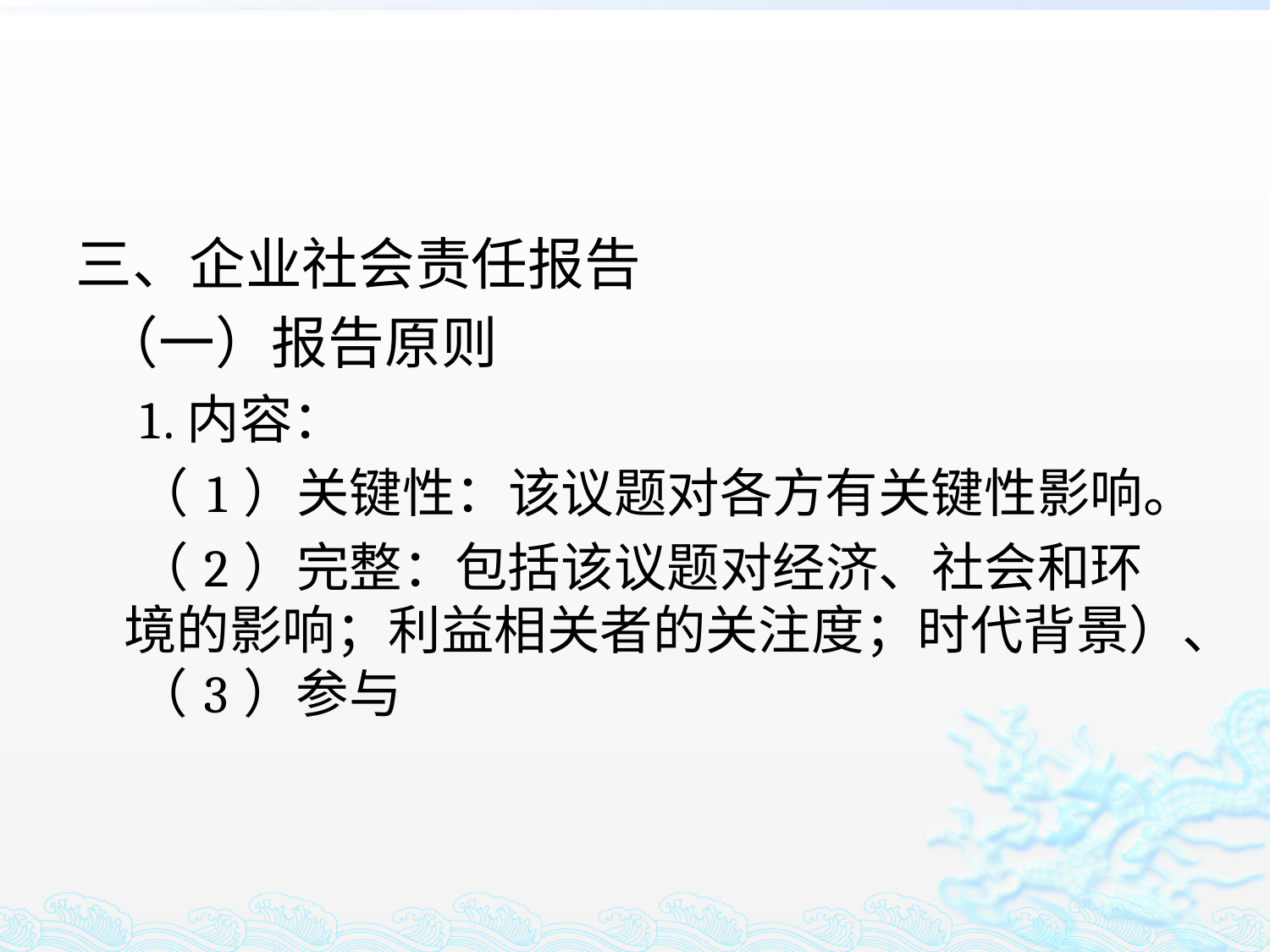

#
三、企业社会责任报告
 （一）报告原则
     1.内容：
    （1）关键性：该议题对各方有关键性影响。
    （2）完整：包括该议题对经济、社会和环境的影响；利益相关者的关注度；时代背景）、 （3）参与